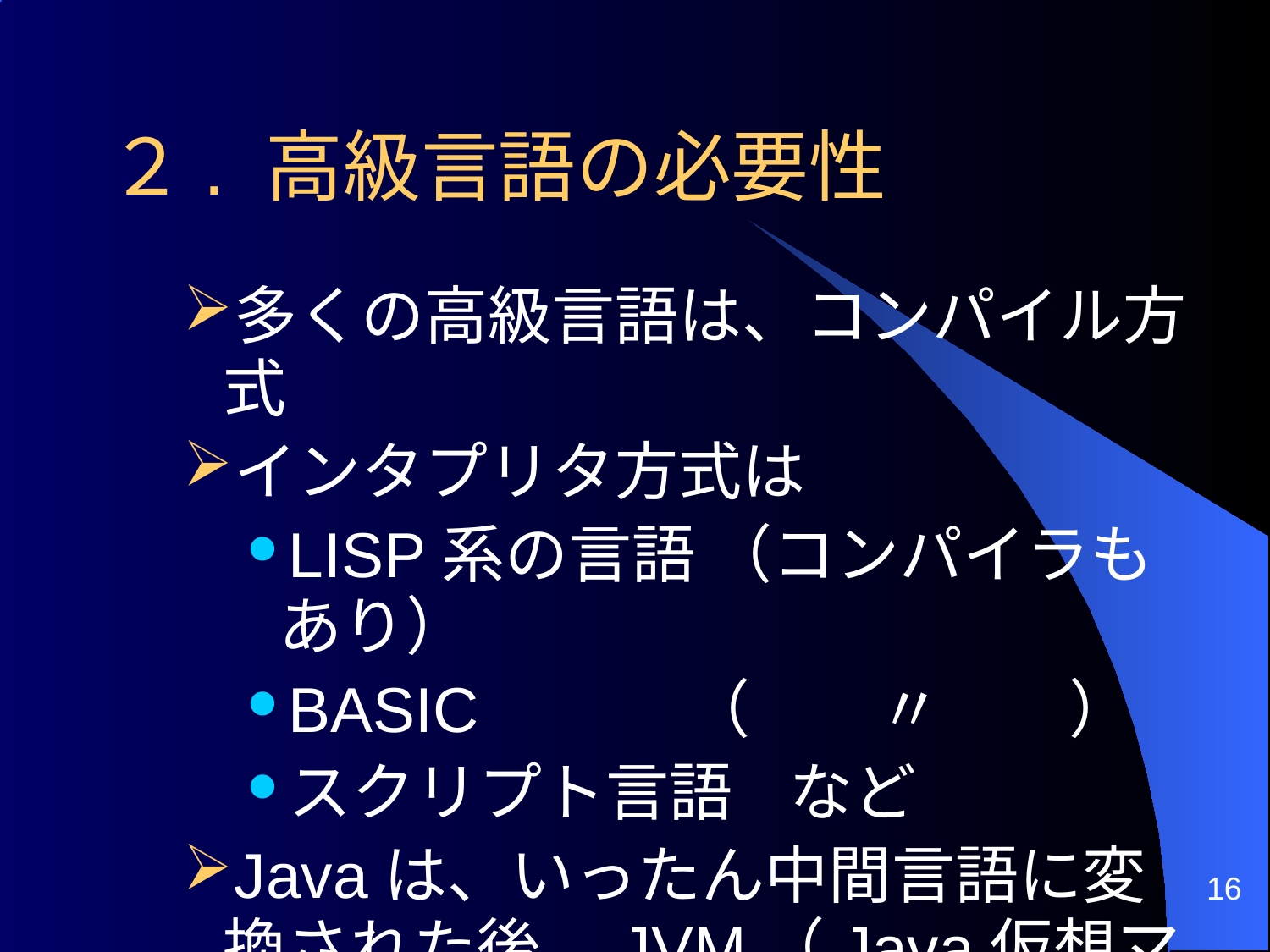

# ２. 高級言語の必要性
多くの高級言語は、コンパイル方式
インタプリタ方式は
LISP系の言語 （コンパイラもあり）
BASIC           （         〃         ）
スクリプト言語    など
Javaは、いったん中間言語に変換された後、JVM（Java仮想マシン）にて実行される
16